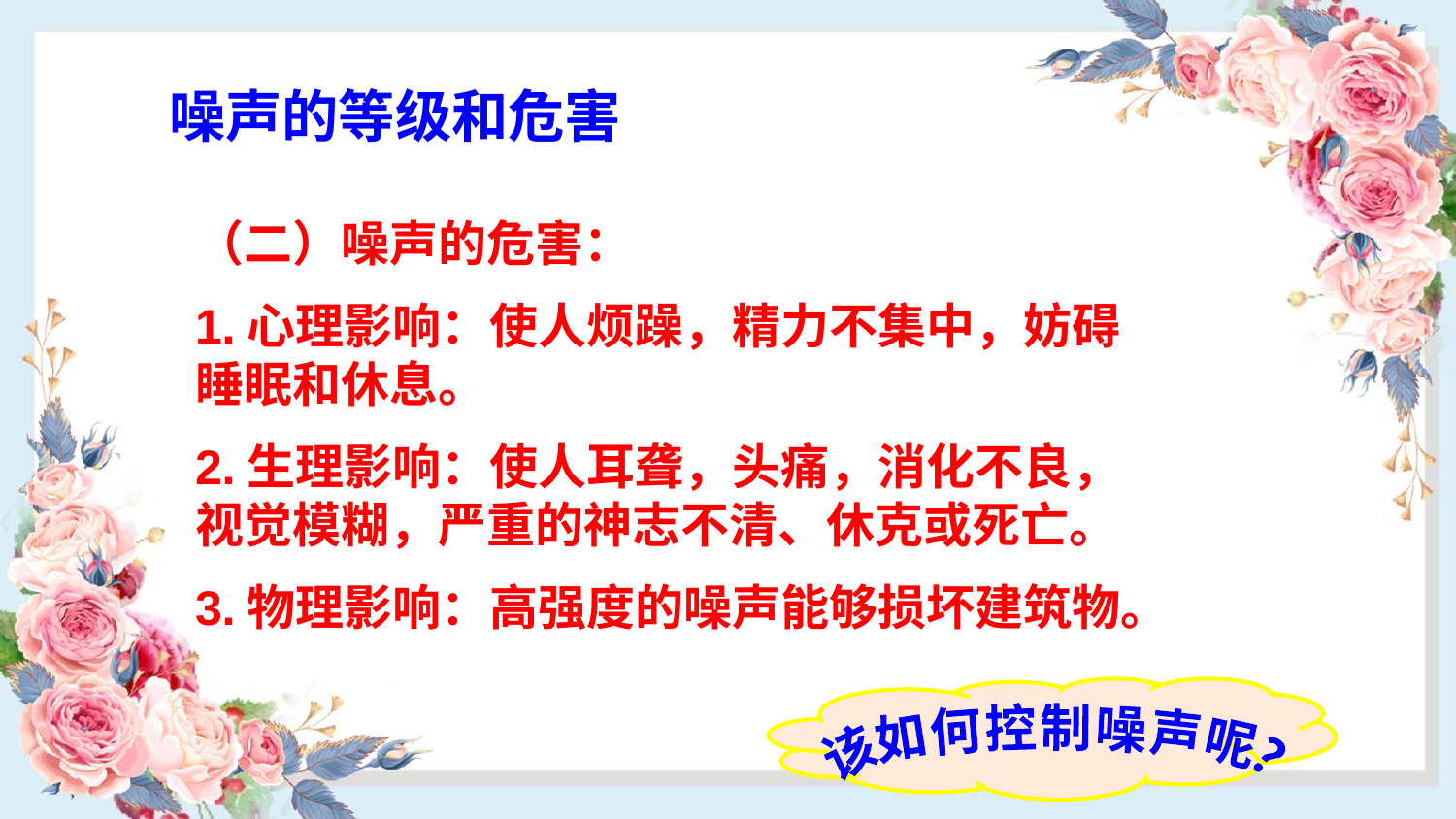

噪声的等级和危害

（二）噪声的危害：
1.心理影响：使人烦躁，精力不集中，妨碍睡眠和休息。
2.生理影响：使人耳聋，头痛，消化不良，视觉模糊，严重的神志不清、休克或死亡。
3.物理影响：高强度的噪声能够损坏建筑物。

该如何控制噪声呢？